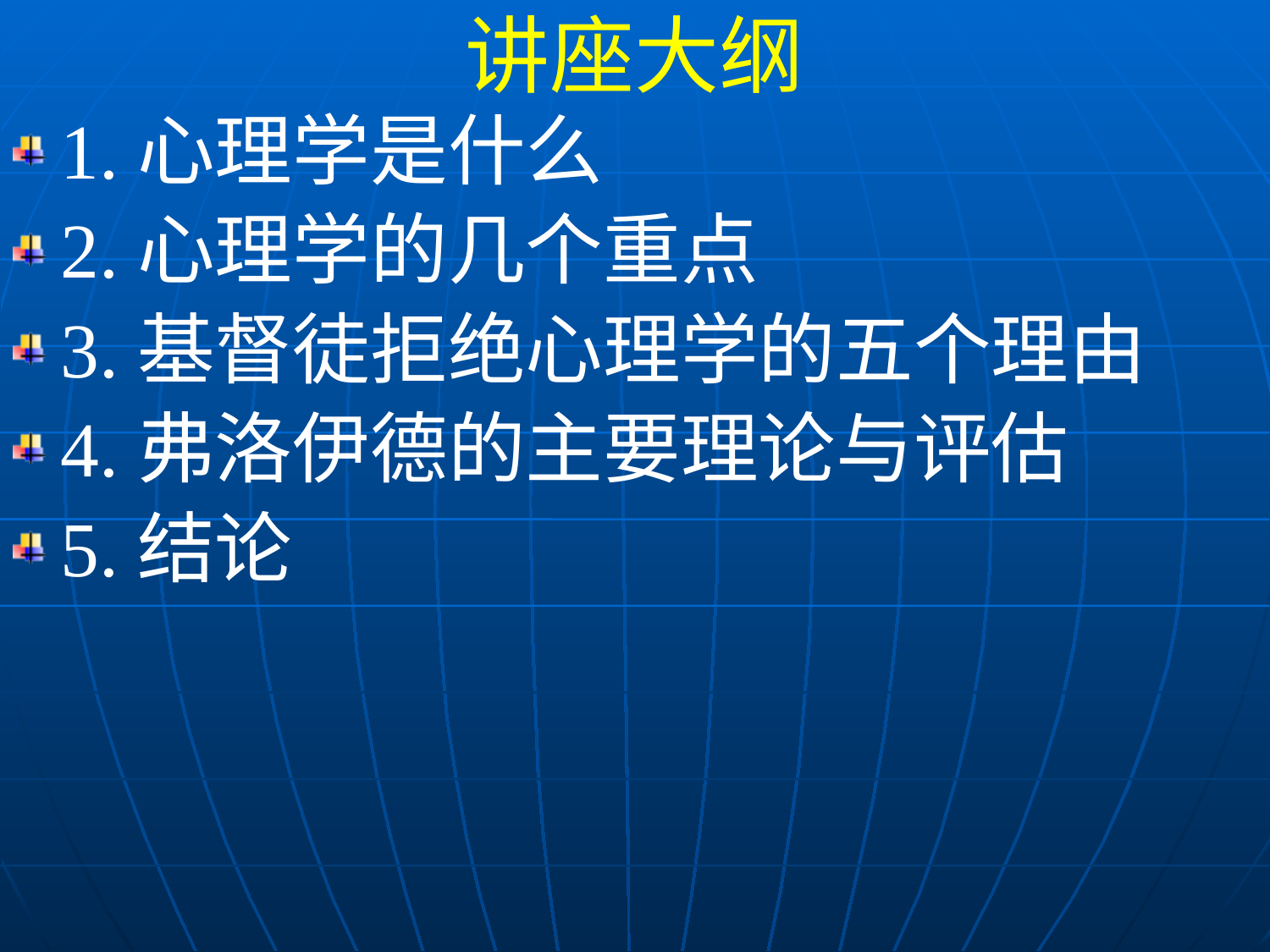

讲座大纲
1.心理学是什么
2.心理学的几个重点
3.基督徒拒绝心理学的五个理由
4.弗洛伊德的主要理论与评估
5.结论